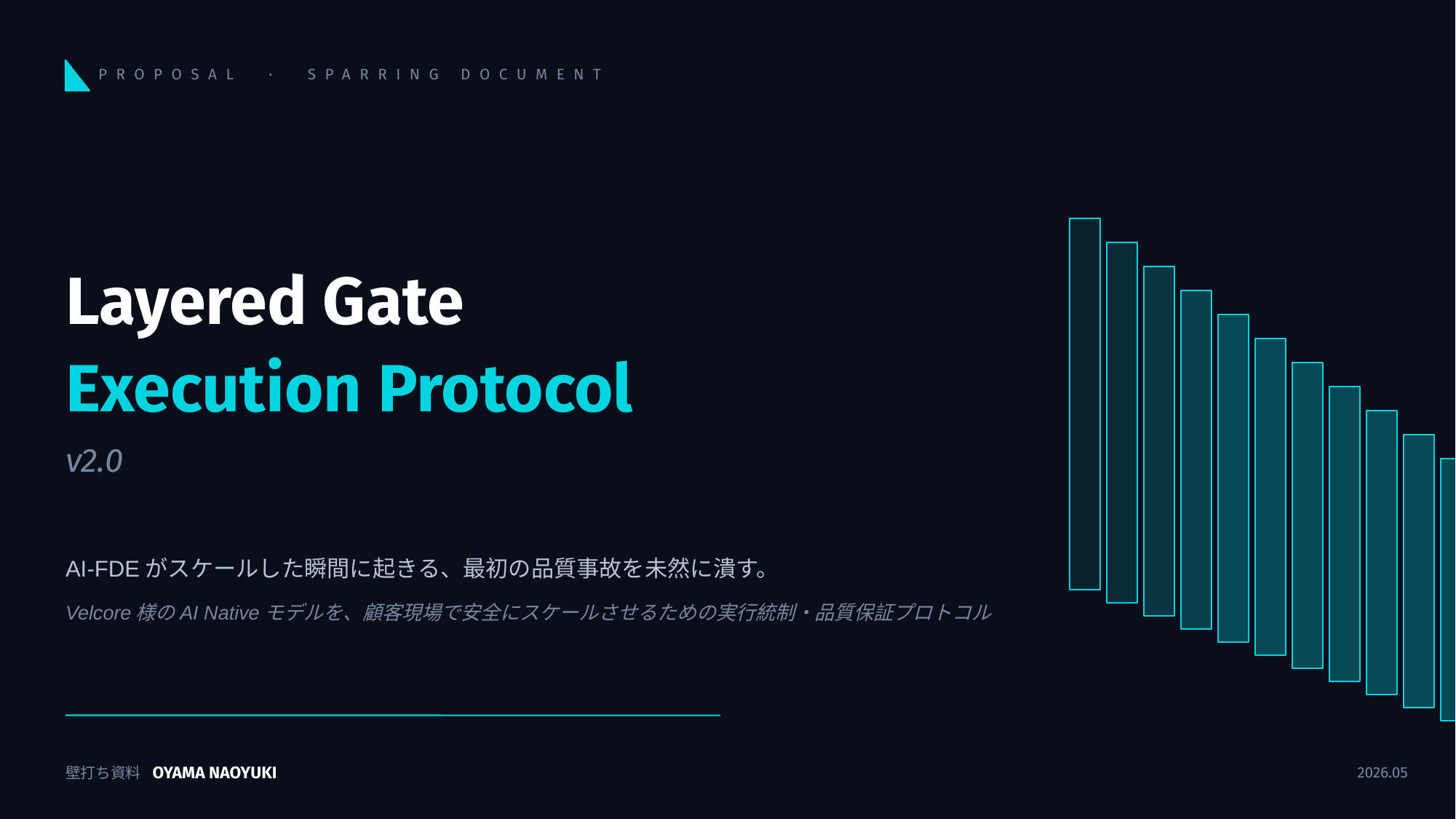

PROPOSAL  ·  SPARRING DOCUMENT

Layered Gate

Execution Protocol

v2.0

AI-FDEがスケールした瞬間に起きる、最初の品質事故を未然に潰す。
Velcore様のAI Nativeモデルを、顧客現場で安全にスケールさせるための実行統制・品質保証プロトコル

壁打ち資料  OYAMA NAOYUKI
2026.05